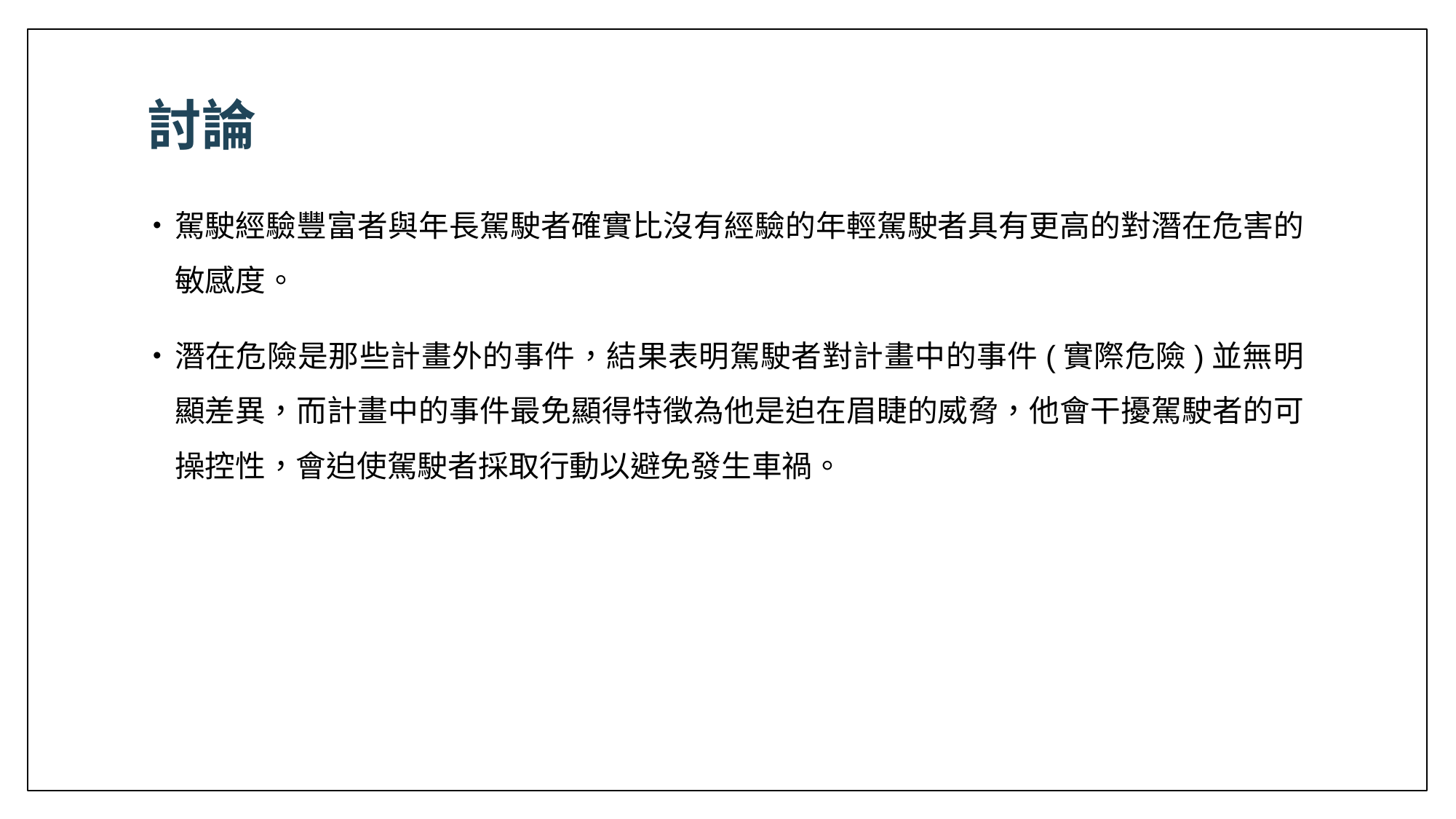

# 討論
駕駛經驗豐富者與年長駕駛者確實比沒有經驗的年輕駕駛者具有更高的對潛在危害的敏感度。
潛在危險是那些計畫外的事件，結果表明駕駛者對計畫中的事件(實際危險)並無明顯差異，而計畫中的事件最免顯得特徵為他是迫在眉睫的威脅，他會干擾駕駛者的可操控性，會迫使駕駛者採取行動以避免發生車禍。